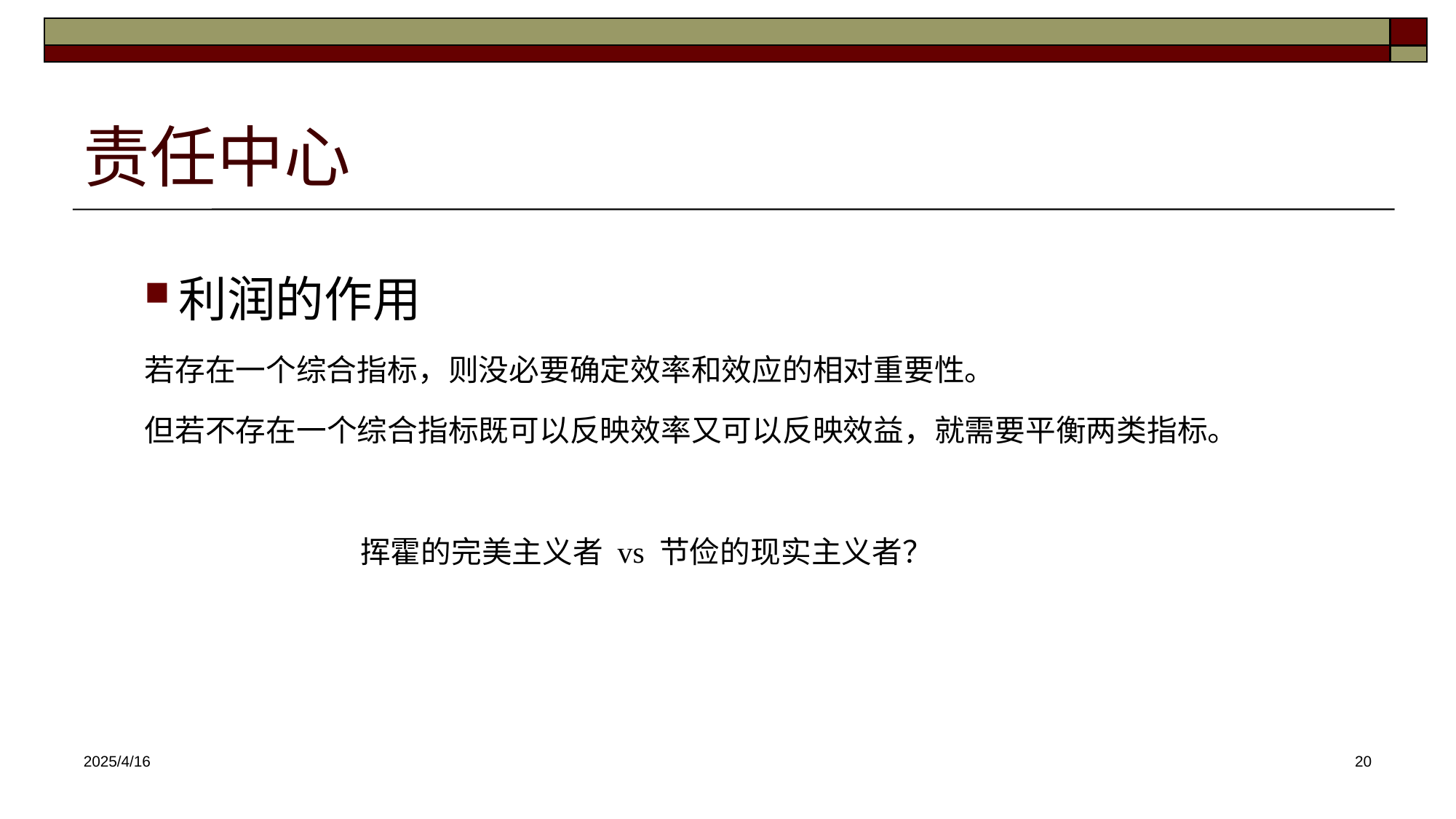

# 责任中心
利润的作用
若存在一个综合指标，则没必要确定效率和效应的相对重要性。
但若不存在一个综合指标既可以反映效率又可以反映效益，就需要平衡两类指标。

                               挥霍的完美主义者 vs 节俭的现实主义者？
2025/4/16
20